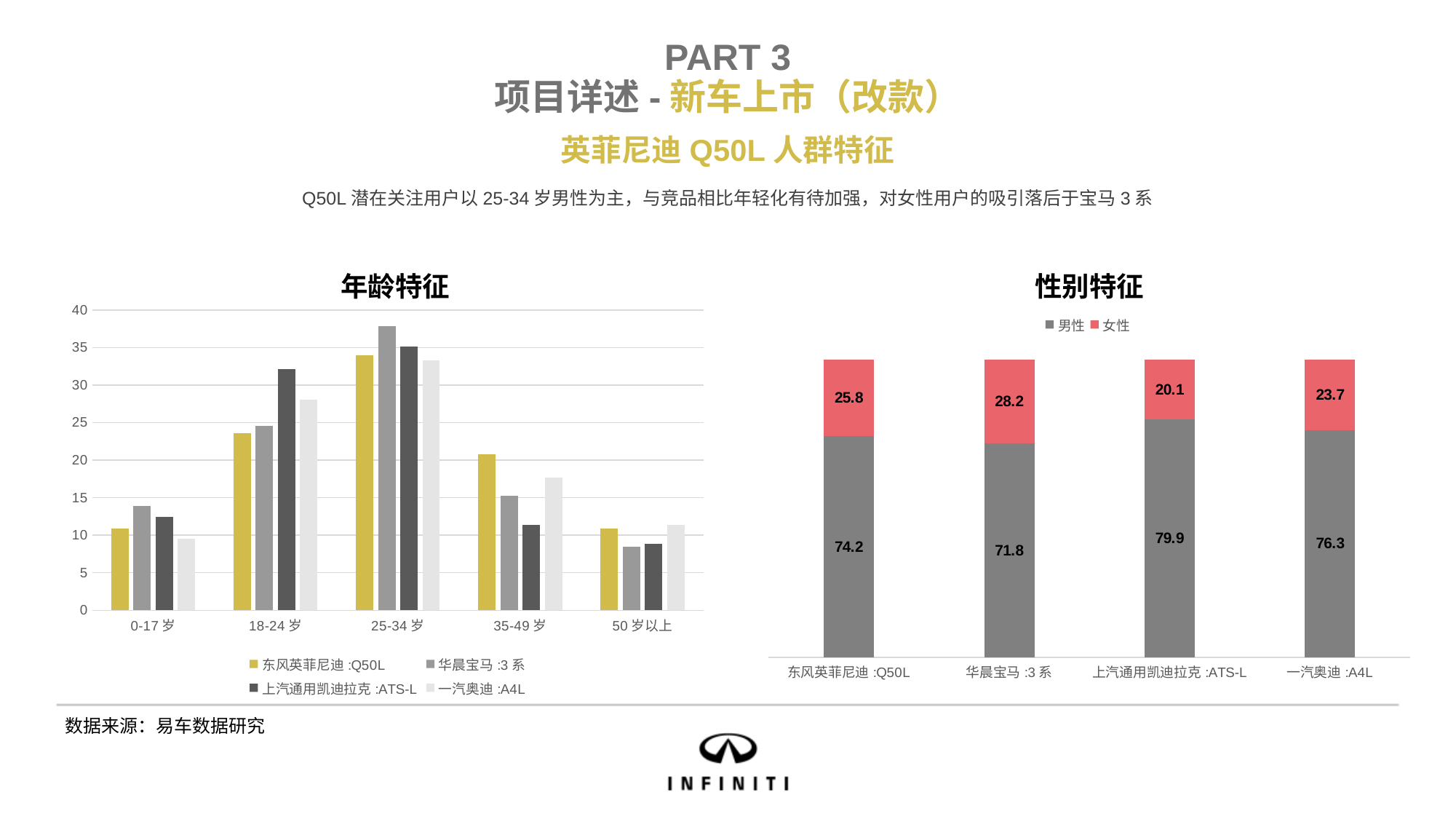

PART 3
项目详述-新车上市（改款）
英菲尼迪Q50L人群特征
Q50L潜在关注用户以25-34岁男性为主，与竞品相比年轻化有待加强，对女性用户的吸引落后于宝马3系
年龄特征
性别特征

### Chart

| Category | 男性 | 女性 |
|---|---|---|
| 东风英菲尼迪:Q50L | 74.17 | 25.83 |
| 华晨宝马:3系 | 71.79 | 28.21 |
| 上汽通用凯迪拉克:ATS-L | 79.87 | 20.13 |
| 一汽奥迪:A4L | 76.32 | 23.68 |

### Chart

| Category | 东风英菲尼迪:Q50L | 华晨宝马:3系 | 上汽通用凯迪拉克:ATS-L | 一汽奥迪:A4L |
|---|---|---|---|---|
| 0-17岁 | 10.86 | 13.85 | 12.46 | 9.57 |
| 18-24岁 | 23.58 | 24.53 | 32.12 | 28.05 |
| 25-34岁 | 33.95 | 37.9 | 35.18 | 33.32 |
| 35-49岁 | 20.76 | 15.25 | 11.39 | 17.65 |
| 50岁以上 | 10.86 | 8.47 | 8.86 | 11.41 |
数据来源：易车数据研究